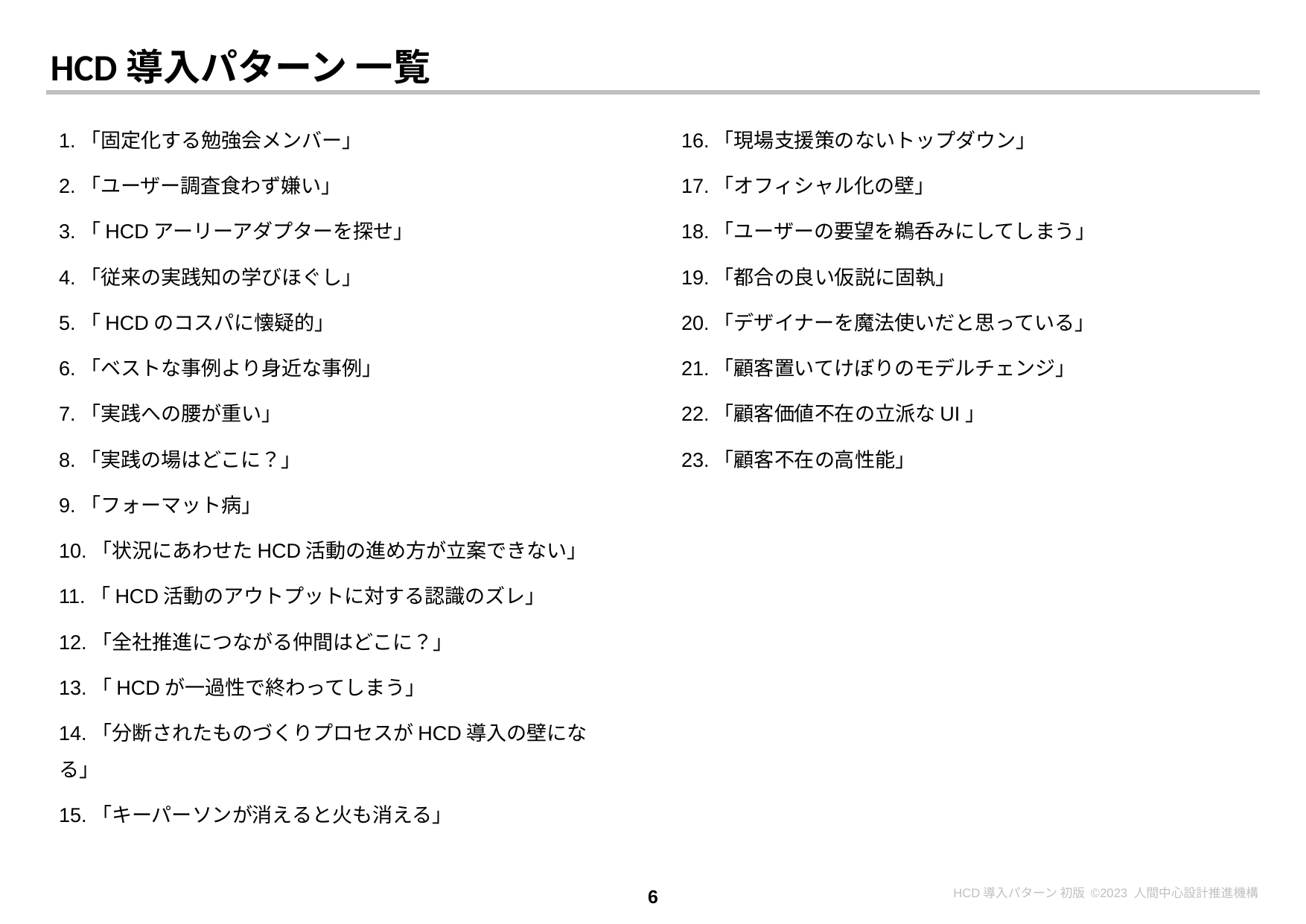

# HCD導入パターン 一覧
1.「固定化する勉強会メンバー」
2.「ユーザー調査食わず嫌い」
3.「HCDアーリーアダプターを探せ」
4.「従来の実践知の学びほぐし」
5.「HCDのコスパに懐疑的」
6.「ベストな事例より身近な事例」
7.「実践への腰が重い」
8.「実践の場はどこに？」
9.「フォーマット病」
10.「状況にあわせたHCD活動の進め方が立案できない」
11.「HCD活動のアウトプットに対する認識のズレ」
12.「全社推進につながる仲間はどこに？」
13.「HCDが一過性で終わってしまう」
14.「分断されたものづくりプロセスがHCD導入の壁になる」
15.「キーパーソンが消えると火も消える」
16.「現場支援策のないトップダウン」
17.「オフィシャル化の壁」
18.「ユーザーの要望を鵜呑みにしてしまう」
19.「都合の良い仮説に固執」
20.「デザイナーを魔法使いだと思っている」
21.「顧客置いてけぼりのモデルチェンジ」
22.「顧客価値不在の立派なUI」
23.「顧客不在の高性能」

6